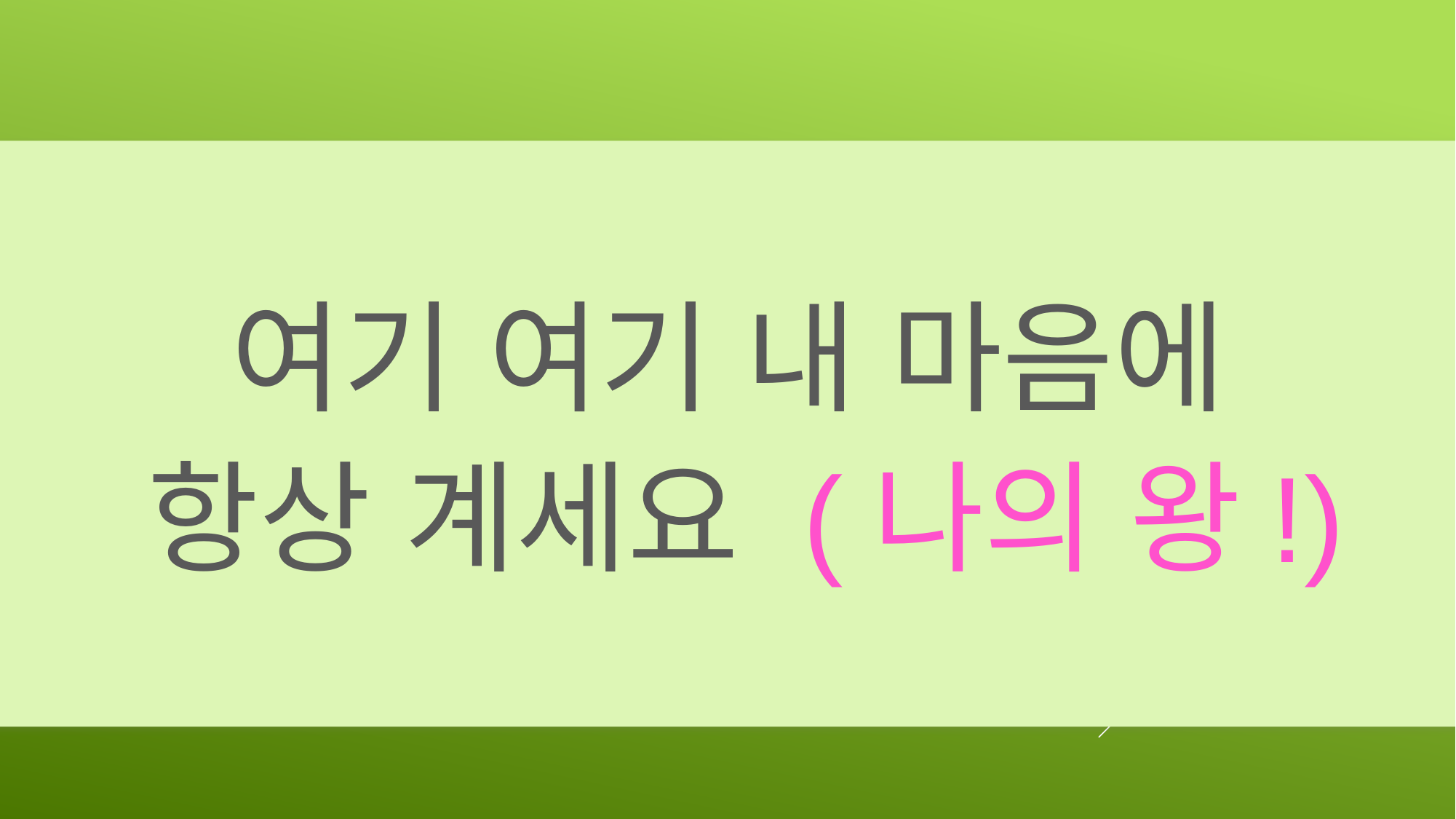

여기 여기 내 마음에
항상 계세요 (나의 왕!)